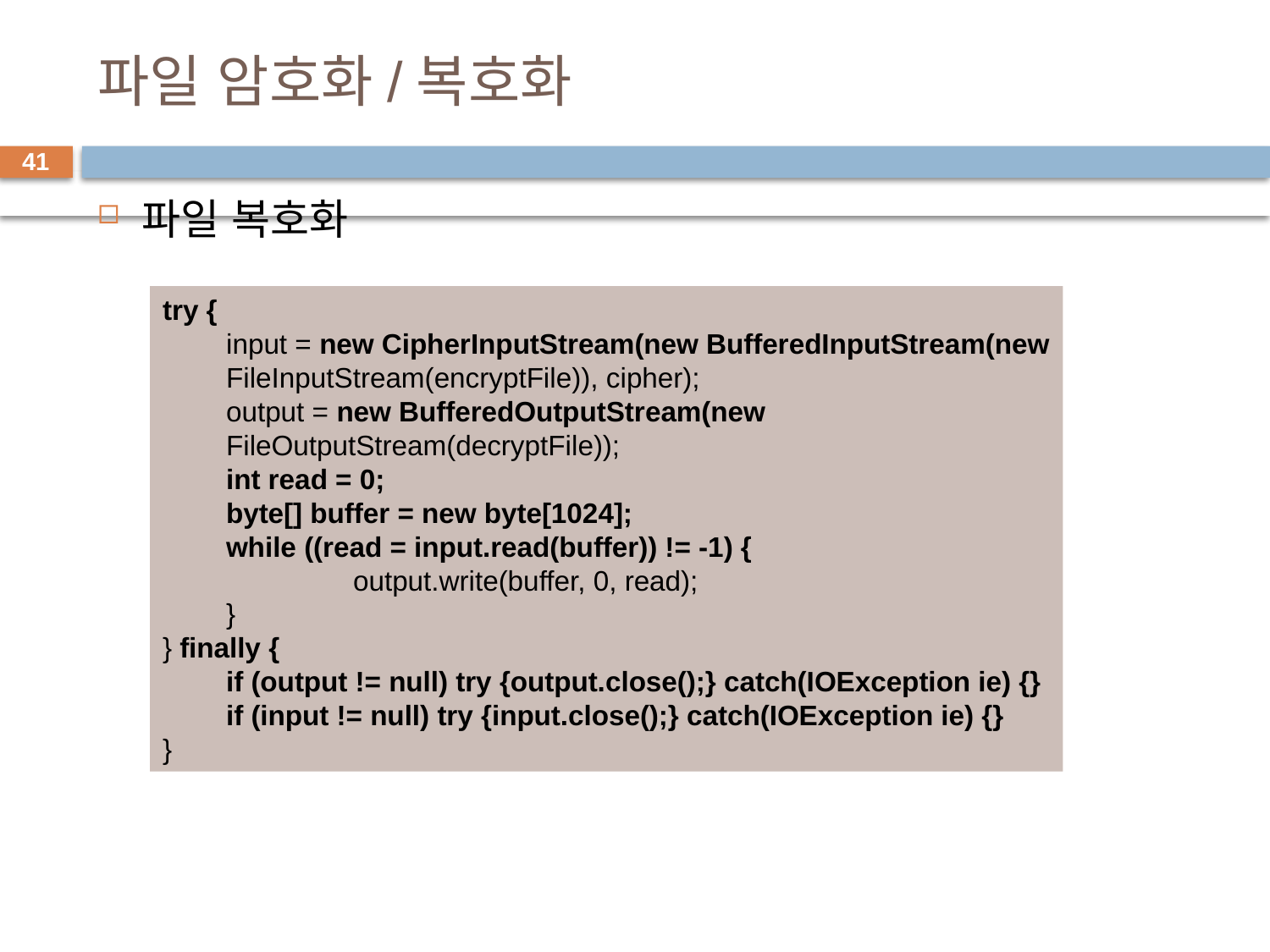

# 파일 암호화/복호화
41
파일 복호화
try {
input = new CipherInputStream(new BufferedInputStream(new
FileInputStream(encryptFile)), cipher);
output = new BufferedOutputStream(new
FileOutputStream(decryptFile));
int read = 0;
byte[] buffer = new byte[1024];
while ((read = input.read(buffer)) != -1) {
	output.write(buffer, 0, read);
}
} finally {
if (output != null) try {output.close();} catch(IOException ie) {}
if (input != null) try {input.close();} catch(IOException ie) {}
}